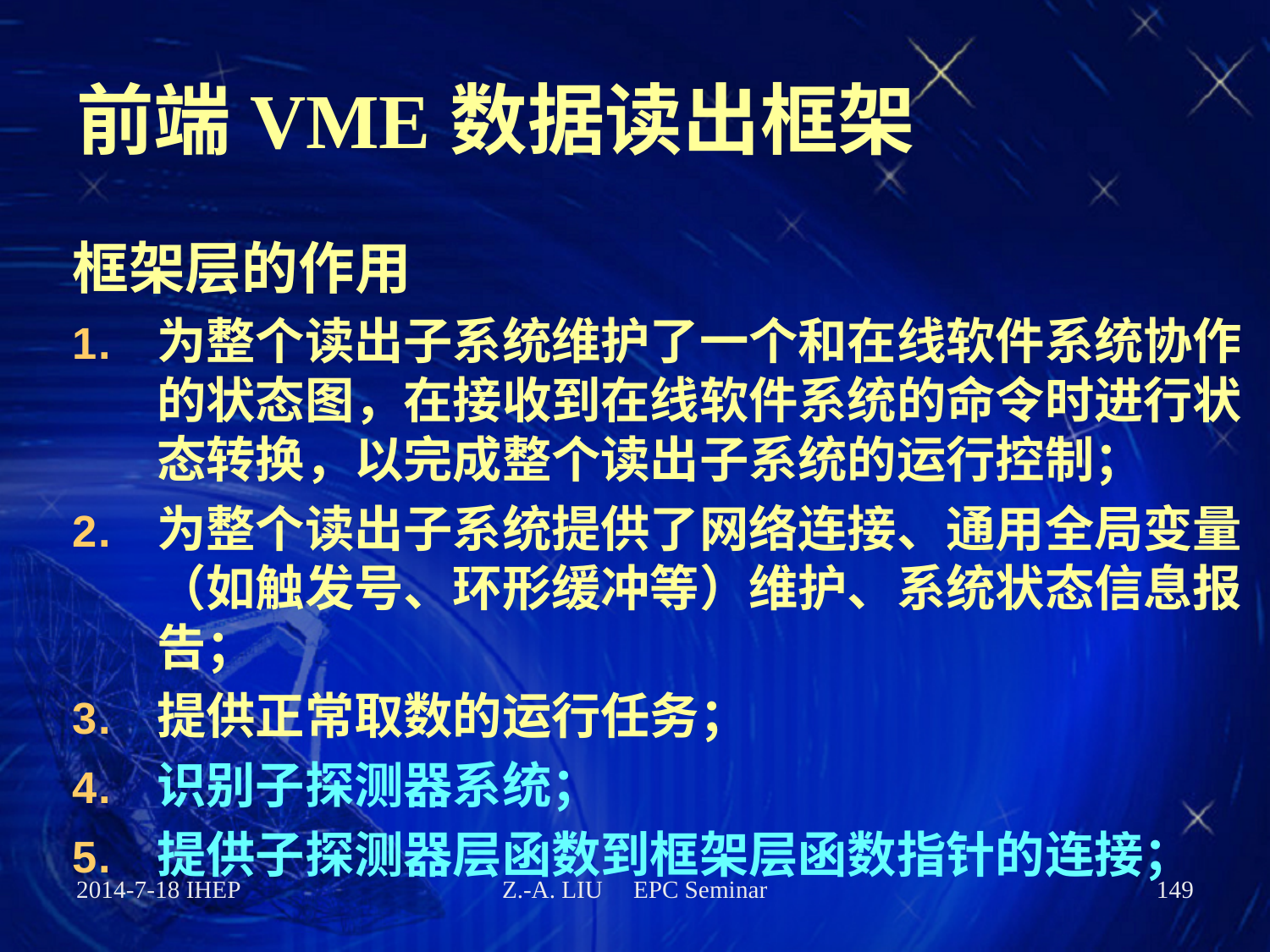

# 前端VME数据读出框架

框架层的作用
为整个读出子系统维护了一个和在线软件系统协作的状态图，在接收到在线软件系统的命令时进行状态转换，以完成整个读出子系统的运行控制；
为整个读出子系统提供了网络连接、通用全局变量（如触发号、环形缓冲等）维护、系统状态信息报告；
提供正常取数的运行任务；
识别子探测器系统；
提供子探测器层函数到框架层函数指针的连接；

2014-7-18 IHEP
Z.-A. LIU     EPC Seminar
149